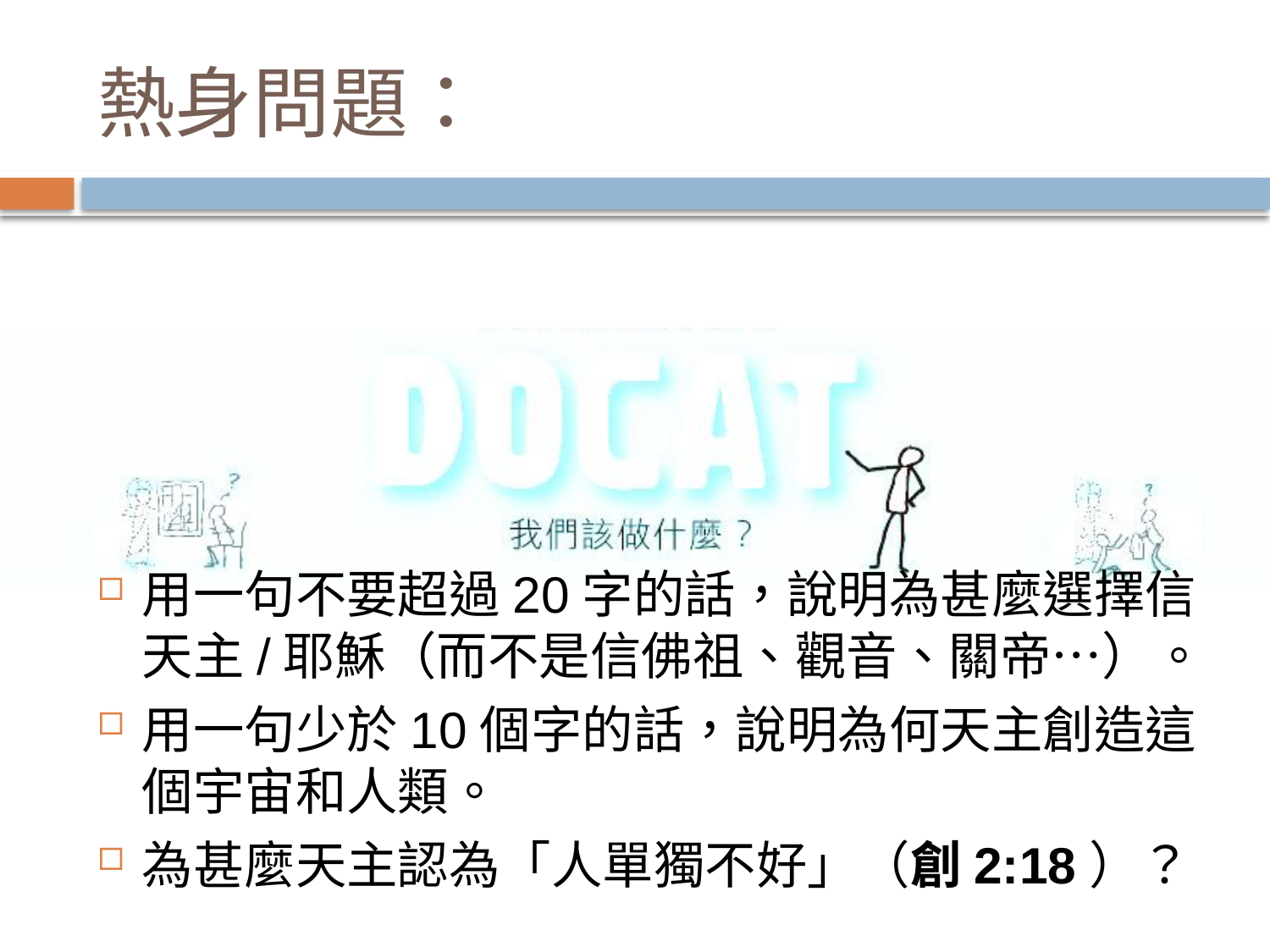

# 熱身問題：
用一句不要超過20字的話，說明為甚麼選擇信天主/耶穌（而不是信佛祖、觀音、關帝…）。
用一句少於10個字的話，說明為何天主創造這個宇宙和人類。
為甚麼天主認為「人單獨不好」（創2:18）？